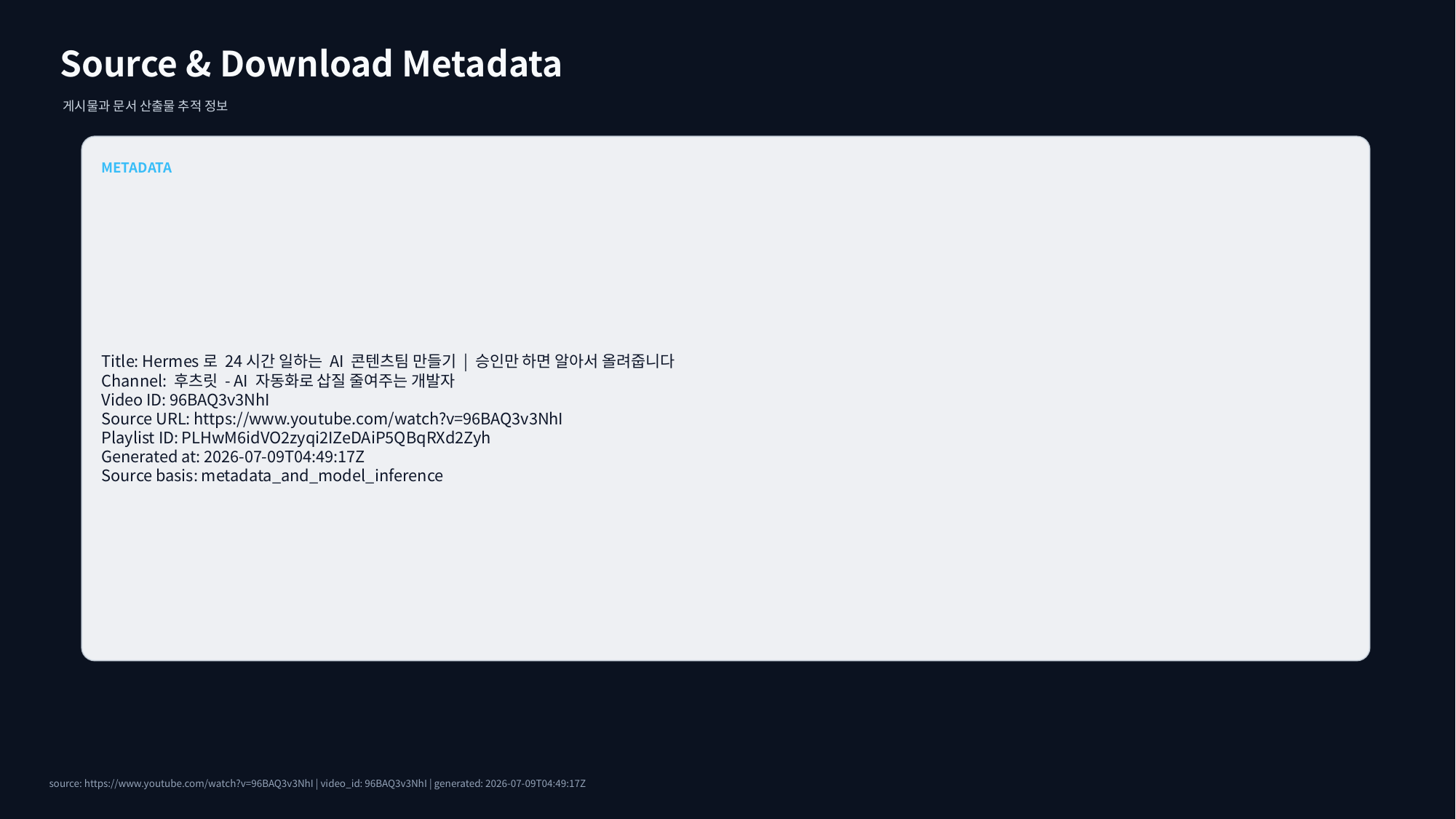

Source & Download Metadata
게시물과 문서 산출물 추적 정보

METADATA
Title: Hermes로 24시간 일하는 AI 콘텐츠팀 만들기 | 승인만 하면 알아서 올려줍니다
Channel: 후츠릿 - AI 자동화로 삽질 줄여주는 개발자
Video ID: 96BAQ3v3NhI
Source URL: https://www.youtube.com/watch?v=96BAQ3v3NhI
Playlist ID: PLHwM6idVO2zyqi2IZeDAiP5QBqRXd2Zyh
Generated at: 2026-07-09T04:49:17Z
Source basis: metadata_and_model_inference
source: https://www.youtube.com/watch?v=96BAQ3v3NhI | video_id: 96BAQ3v3NhI | generated: 2026-07-09T04:49:17Z